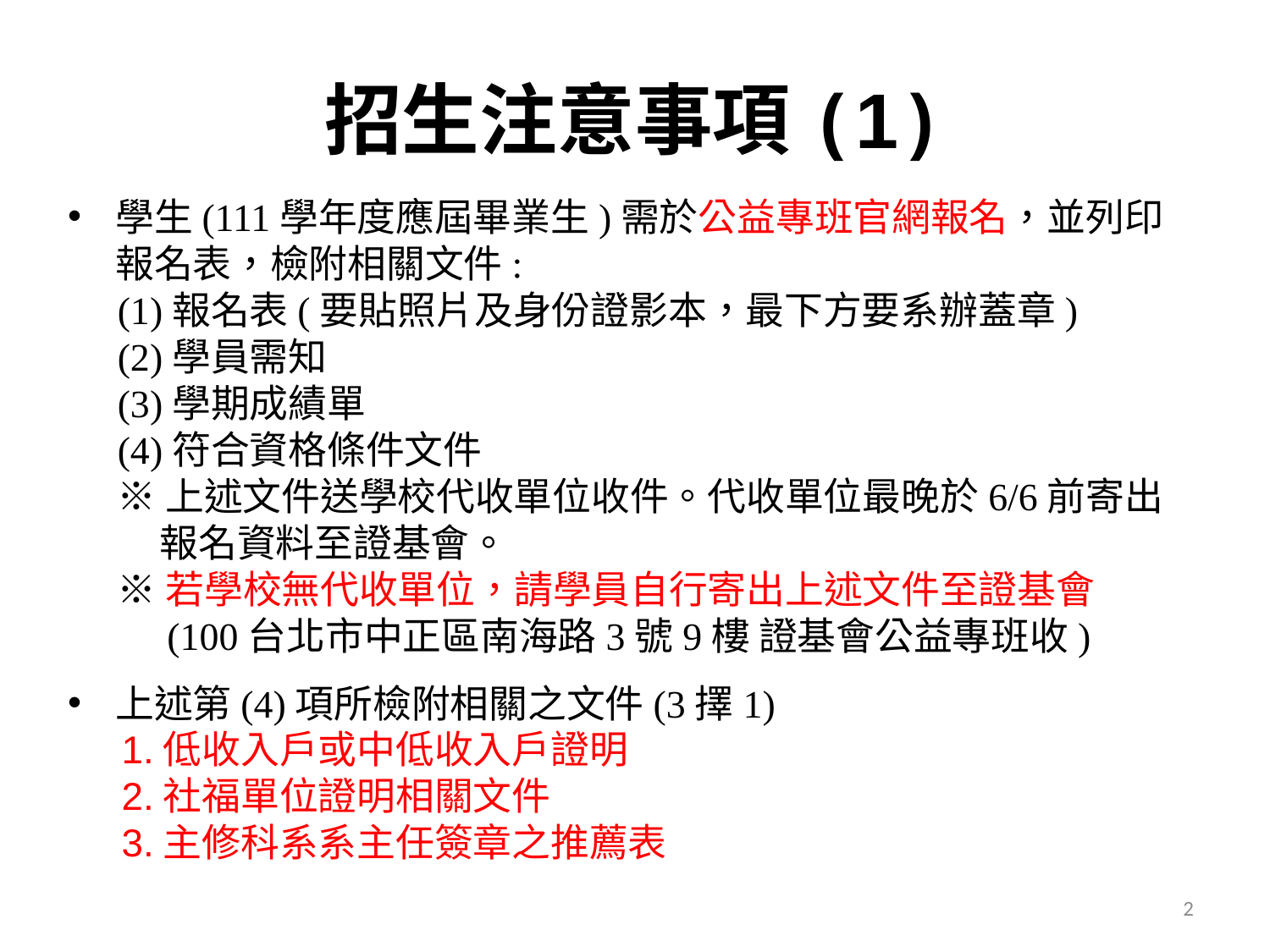

# 招生注意事項(1)
學生(111學年度應屆畢業生)需於公益專班官網報名，並列印報名表，檢附相關文件:
(1)報名表(要貼照片及身份證影本，最下方要系辦蓋章)
(2)學員需知
(3)學期成績單
(4)符合資格條件文件
※上述文件送學校代收單位收件。代收單位最晚於6/6前寄出報名資料至證基會。
※若學校無代收單位，請學員自行寄出上述文件至證基會
(100台北市中正區南海路3號9樓 證基會公益專班收)
上述第(4)項所檢附相關之文件(3擇1)
     1.低收入戶或中低收入戶證明
     2.社福單位證明相關文件
     3.主修科系系主任簽章之推薦表
2